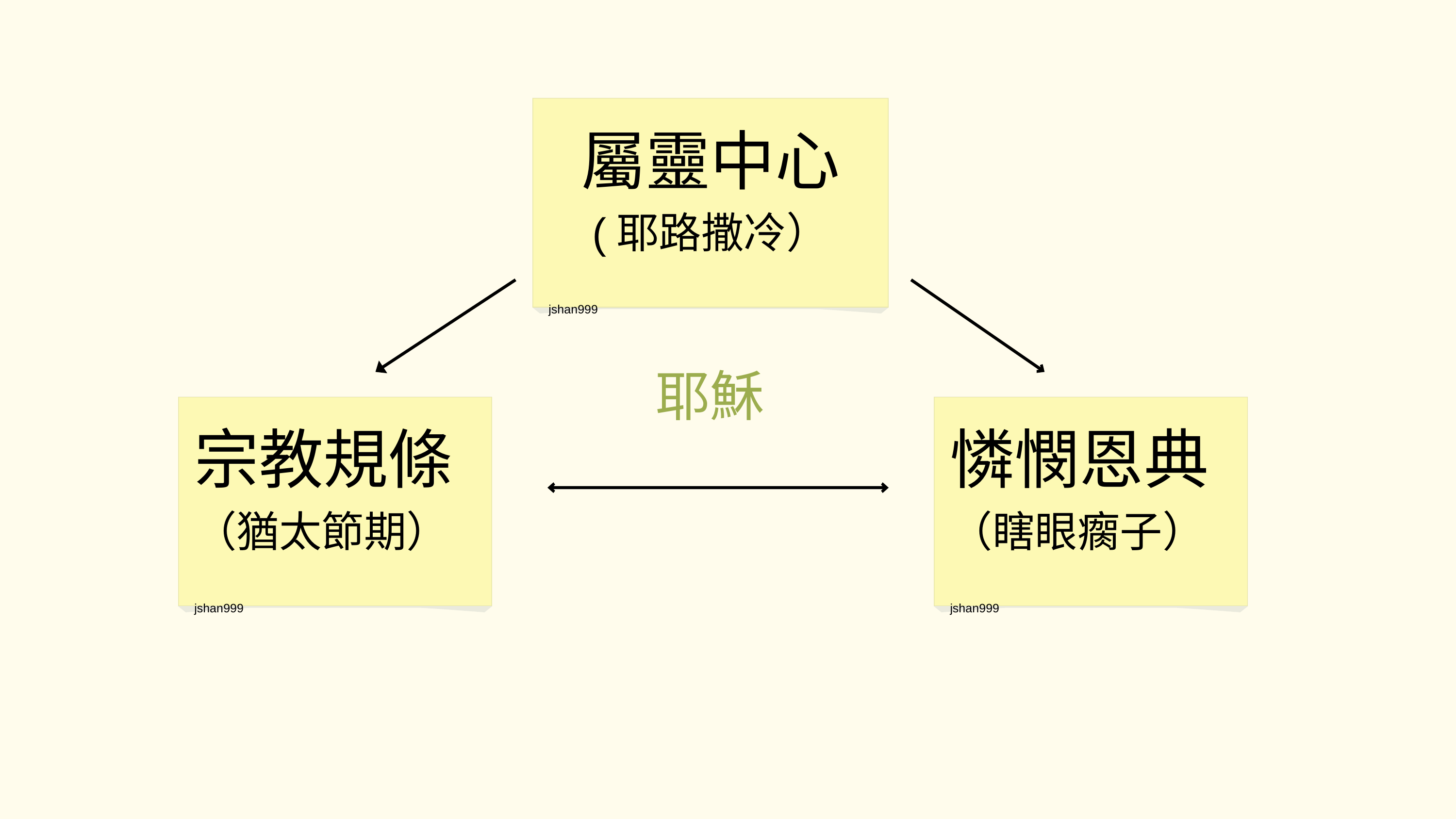

屬靈中心
(耶路撒冷）
jshan999

耶穌

宗教規條
（猶太節期）
jshan999

憐憫恩典
（瞎眼瘸子）
jshan999